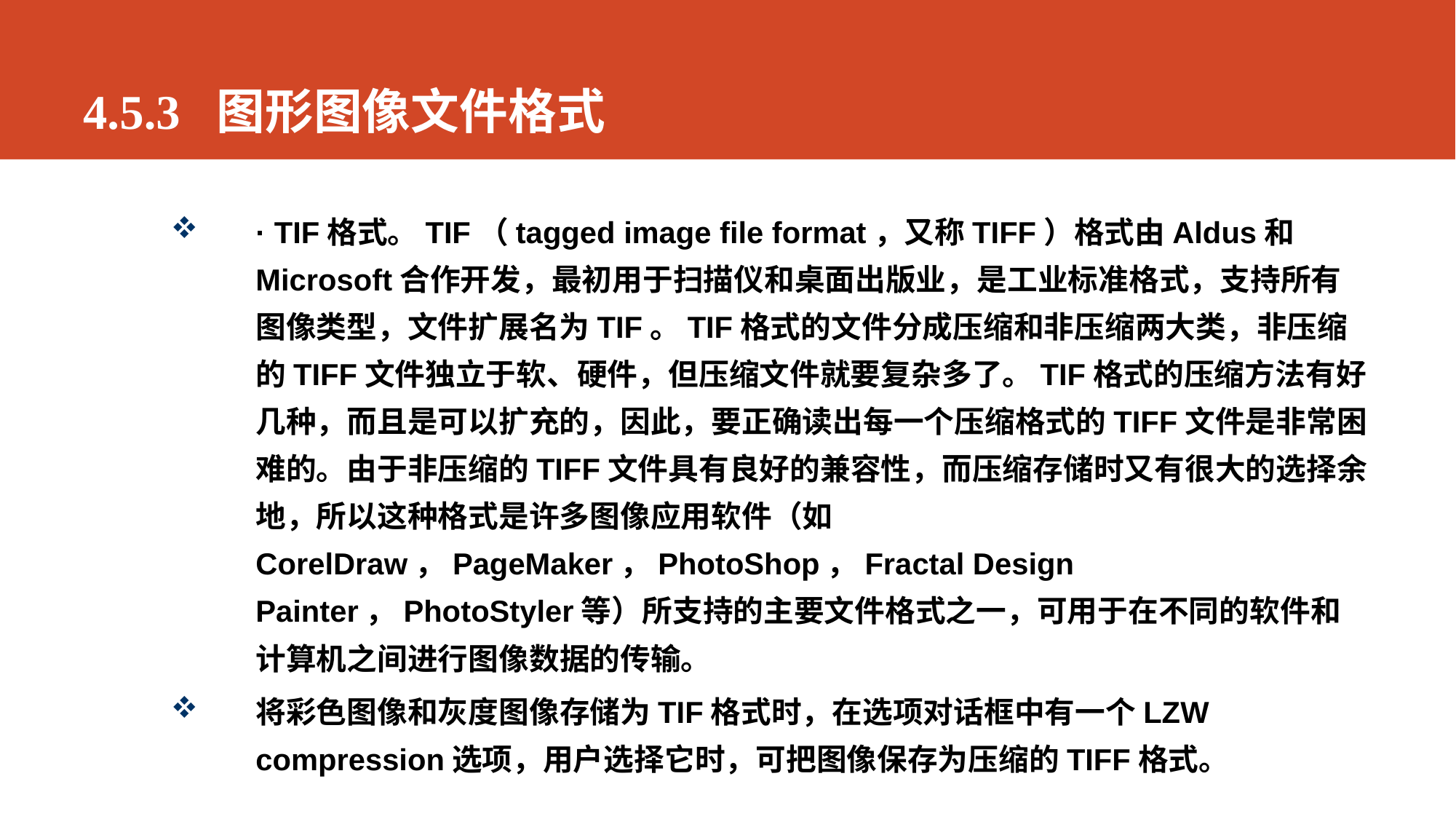

# 4.5.3  图形图像文件格式
· TIF格式。TIF（tagged image file format，又称TIFF）格式由Aldus和Microsoft合作开发，最初用于扫描仪和桌面出版业，是工业标准格式，支持所有图像类型，文件扩展名为TIF。TIF格式的文件分成压缩和非压缩两大类，非压缩的TIFF文件独立于软、硬件，但压缩文件就要复杂多了。TIF格式的压缩方法有好几种，而且是可以扩充的，因此，要正确读出每一个压缩格式的TIFF文件是非常困难的。由于非压缩的TIFF文件具有良好的兼容性，而压缩存储时又有很大的选择余地，所以这种格式是许多图像应用软件（如CorelDraw，PageMaker，PhotoShop，Fractal Design Painter，PhotoStyler等）所支持的主要文件格式之一，可用于在不同的软件和计算机之间进行图像数据的传输。
将彩色图像和灰度图像存储为TIF格式时，在选项对话框中有一个LZW compression选项，用户选择它时，可把图像保存为压缩的TIFF格式。